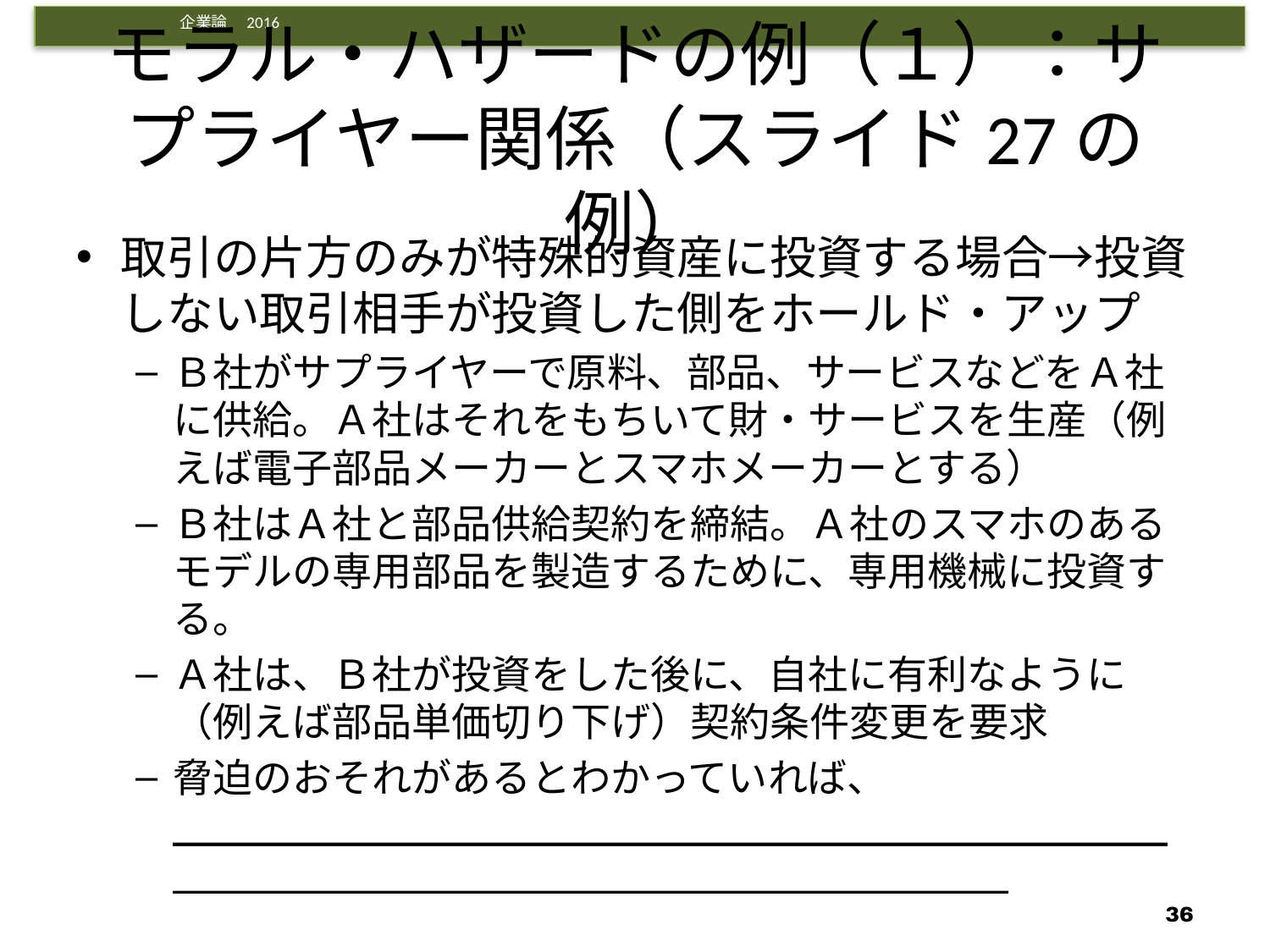

# モラル・ハザードの例（１）：サプライヤー関係（スライド27の例）
取引の片方のみが特殊的資産に投資する場合→投資しない取引相手が投資した側をホールド・アップ
Ｂ社がサプライヤーで原料、部品、サービスなどをＡ社に供給。Ａ社はそれをもちいて財・サービスを生産（例えば電子部品メーカーとスマホメーカーとする）
Ｂ社はＡ社と部品供給契約を締結。Ａ社のスマホのあるモデルの専用部品を製造するために、専用機械に投資する。
Ａ社は、Ｂ社が投資をした後に、自社に有利なように（例えば部品単価切り下げ）契約条件変更を要求
脅迫のおそれがあるとわかっていれば、
＿＿＿＿＿＿＿＿＿＿＿＿＿＿＿＿＿＿＿＿＿＿＿＿＿＿＿＿＿＿＿＿＿＿＿＿＿＿＿＿＿＿＿＿＿＿
36